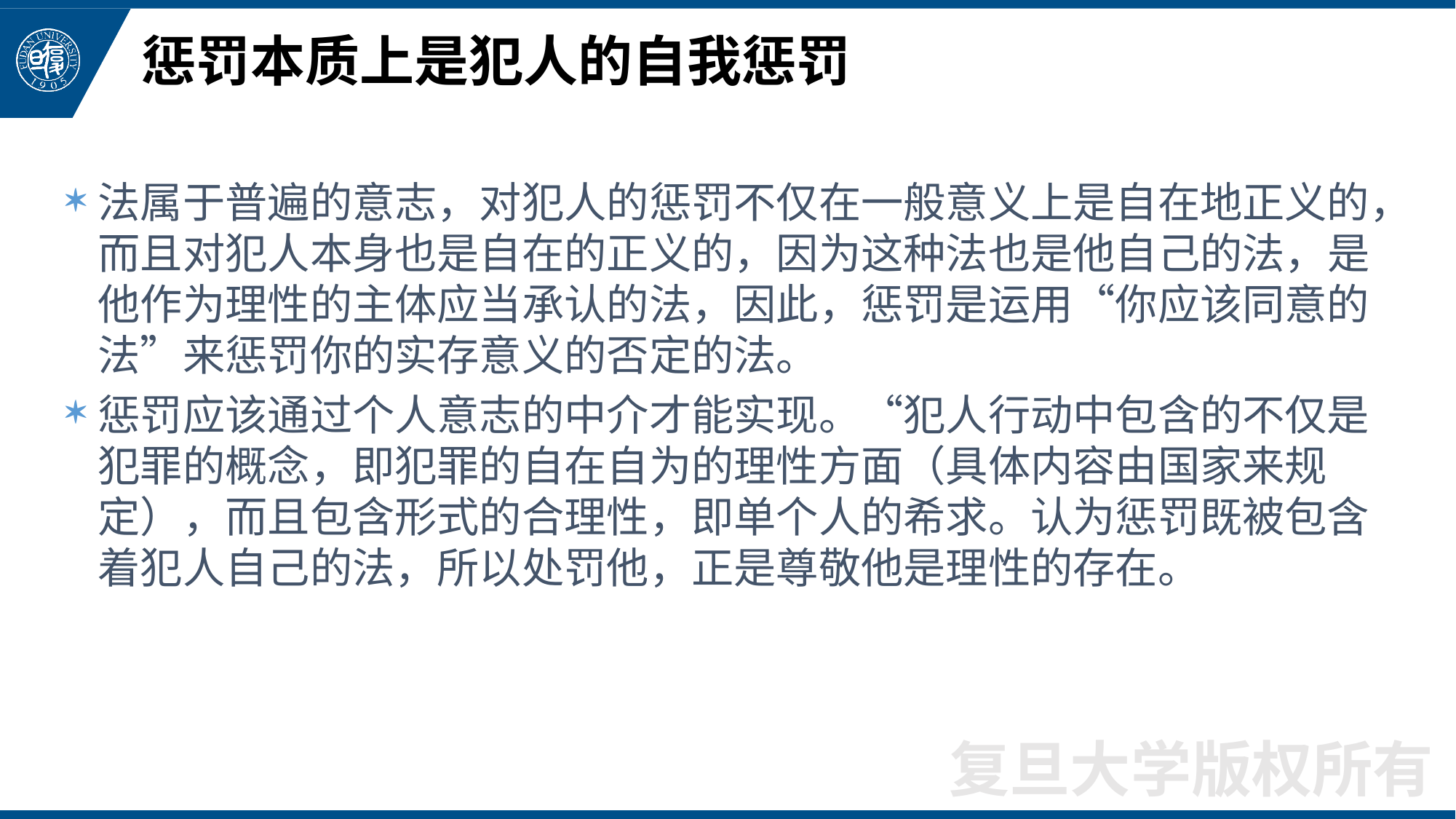

# 惩罚本质上是犯人的自我惩罚
法属于普遍的意志，对犯人的惩罚不仅在一般意义上是自在地正义的，而且对犯人本身也是自在的正义的，因为这种法也是他自己的法，是他作为理性的主体应当承认的法，因此，惩罚是运用“你应该同意的法”来惩罚你的实存意义的否定的法。
惩罚应该通过个人意志的中介才能实现。“犯人行动中包含的不仅是犯罪的概念，即犯罪的自在自为的理性方面（具体内容由国家来规定），而且包含形式的合理性，即单个人的希求。认为惩罚既被包含着犯人自己的法，所以处罚他，正是尊敬他是理性的存在。